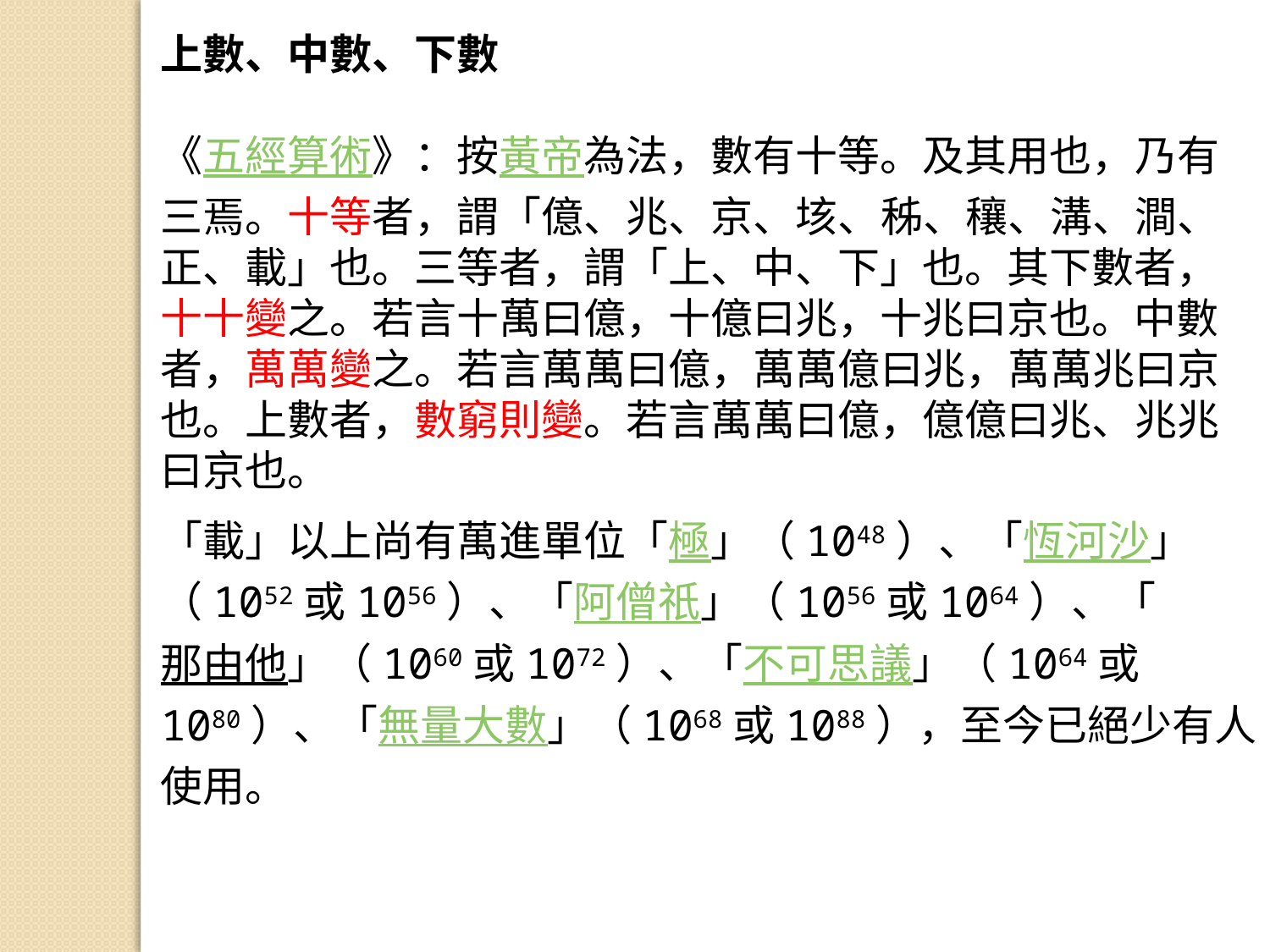

上數、中數、下數

《五經算術》：按黃帝為法，數有十等。及其用也，乃有三焉。十等者，謂「億、兆、京、垓、秭、穰、溝、澗、正、載」也。三等者，謂「上、中、下」也。其下數者，十十變之。若言十萬曰億，十億曰兆，十兆曰京也。中數者，萬萬變之。若言萬萬曰億，萬萬億曰兆，萬萬兆曰京也。上數者，數窮則變。若言萬萬曰億，億億曰兆、兆兆曰京也。
「載」以上尚有萬進單位「極」（1048）、「恆河沙」（1052或1056）、「阿僧祇」（1056或1064）、「那由他」（1060或1072）、「不可思議」（1064或1080）、「無量大數」（1068或1088），至今已絕少有人使用。